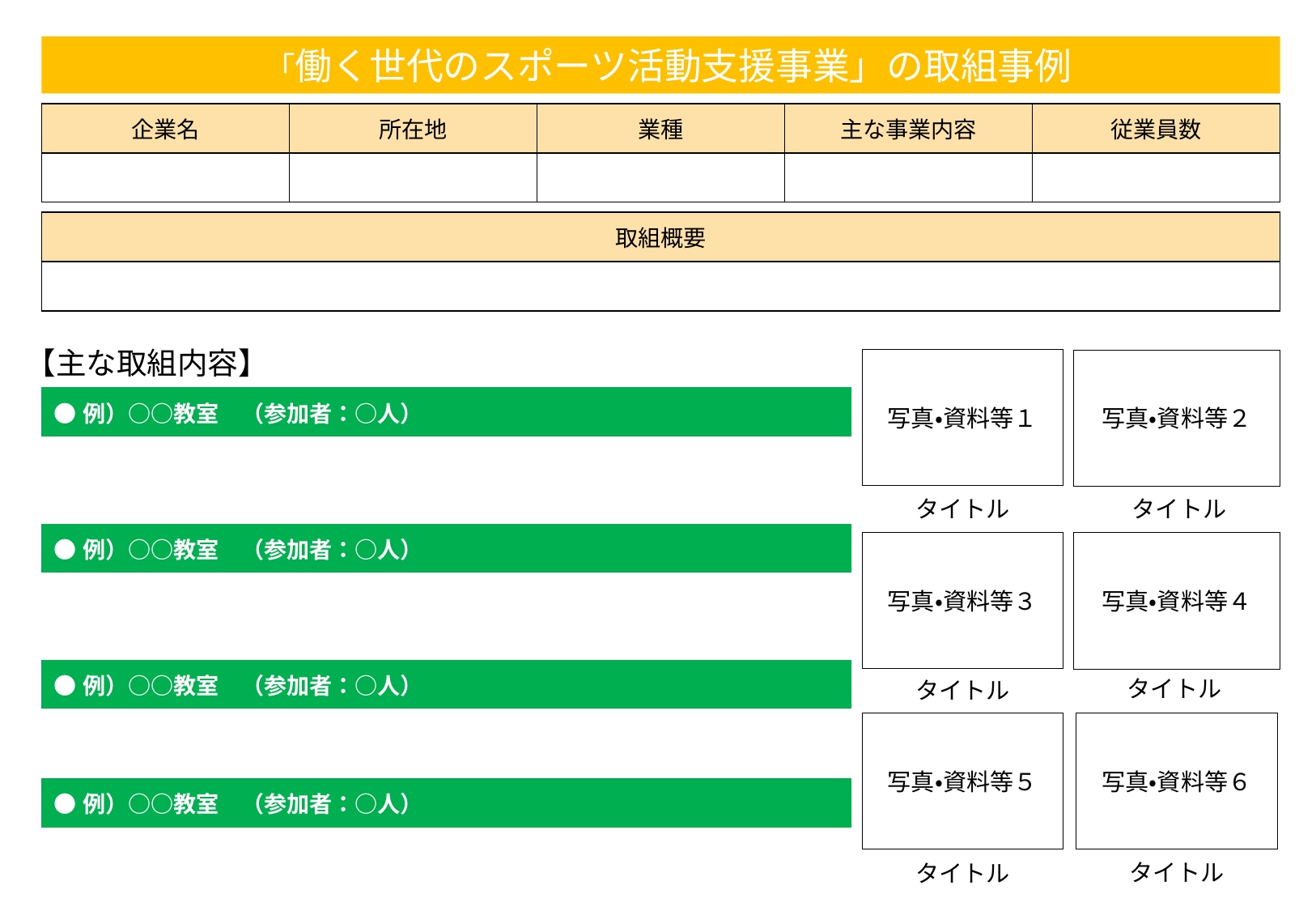

# 「働く世代のスポーツ活動支援事業」の取組事例
| 企業名 | 所在地 | 業種 | 主な事業内容 | 従業員数 |
| --- | --- | --- | --- | --- |
|  |  |  |  |  |
| 取組概要 |
| --- |
|  |
【主な取組内容】
写真・資料等１
写真・資料等２
| ●例）○○教室　（参加者：○人） |
| --- |
|  |
タイトル
タイトル
| ●例）○○教室　（参加者：○人） |
| --- |
|  |
写真・資料等３
写真・資料等４
| ●例）○○教室　（参加者：○人） |
| --- |
|  |
タイトル
タイトル
写真・資料等５
写真・資料等６
| ●例）○○教室　（参加者：○人） |
| --- |
|  |
タイトル
タイトル